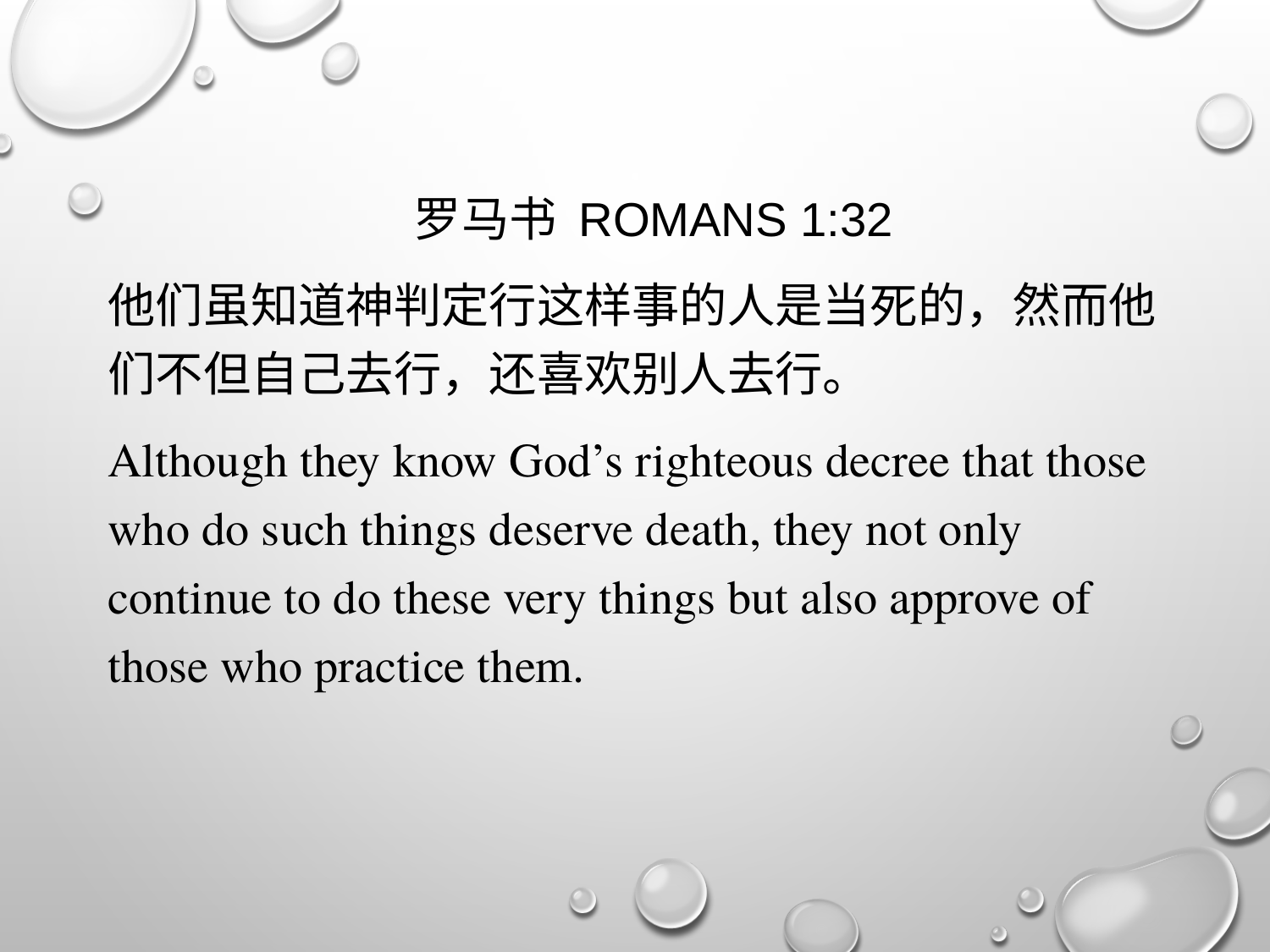

罗马书 romans 1:32
他们虽知道神判定行这样事的人是当死的，然而他们不但自己去行，还喜欢别人去行。
Although they know God’s righteous decree that those who do such things deserve death, they not only continue to do these very things but also approve of those who practice them.